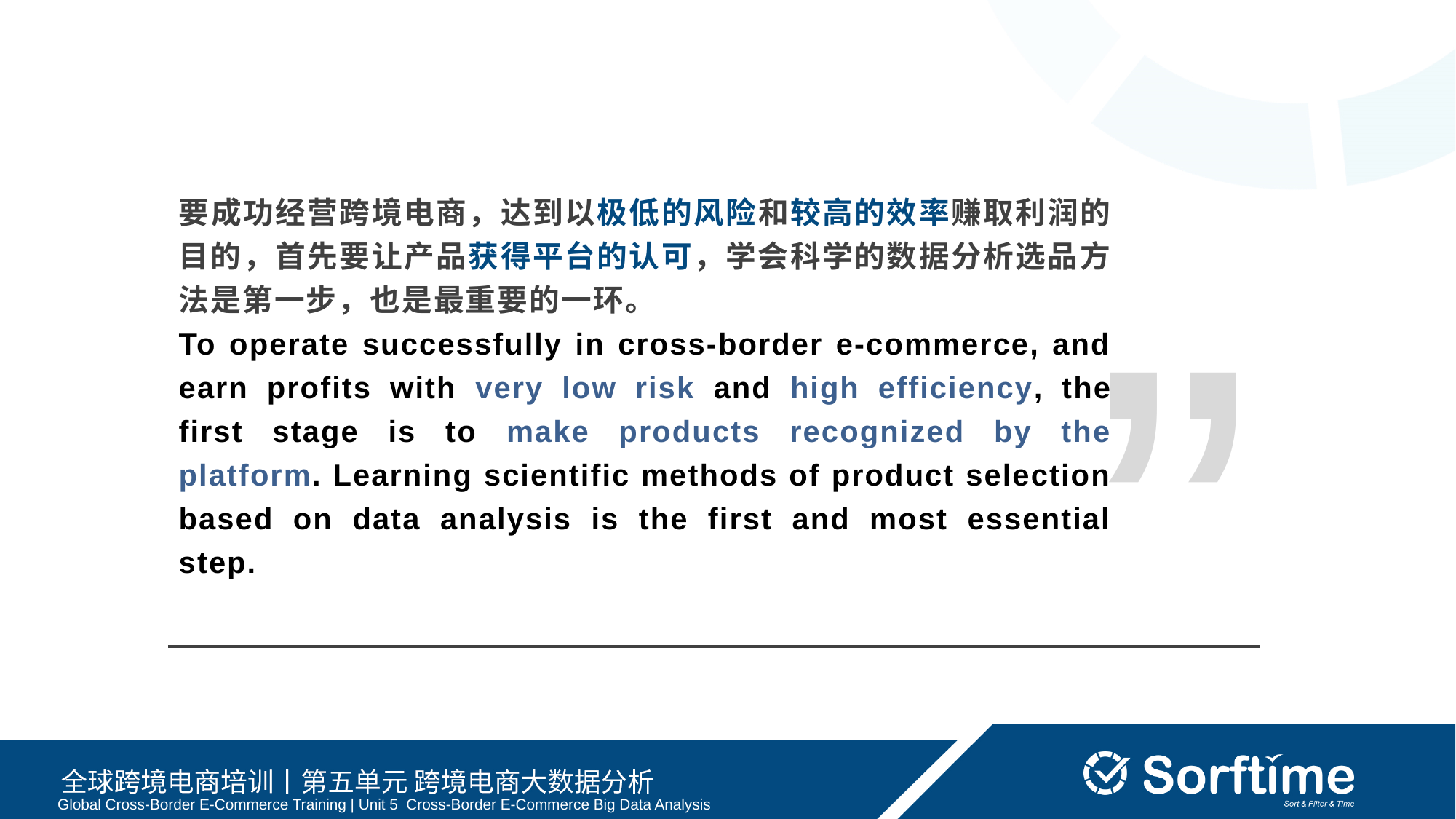

要成功经营跨境电商，达到以极低的风险和较高的效率赚取利润的目的，首先要让产品获得平台的认可，学会科学的数据分析选品方法是第⼀步，也是最重要的⼀环。
To operate successfully in cross-border e-commerce, and earn profits with very low risk and high efficiency, the first stage is to make products recognized by the platform. Learning scientific methods of product selection based on data analysis is the first and most essential step.
”
Global Cross-Border E-Commerce Training | Unit 5  Cross-Border E-Commerce Big Data Analysis